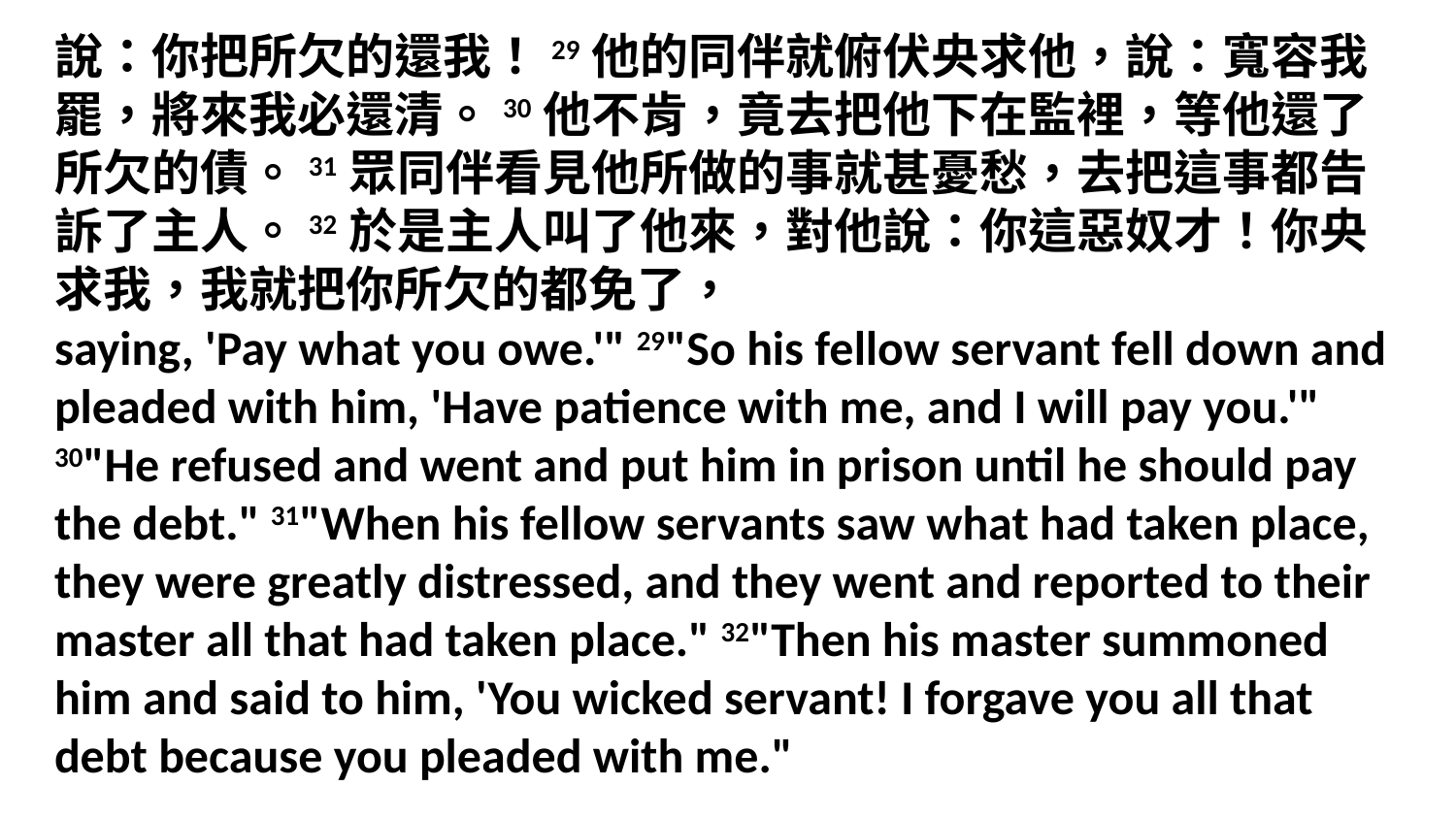

說：你把所欠的還我！29他的同伴就俯伏央求他，說：寬容我罷，將來我必還清。30他不肯，竟去把他下在監裡，等他還了所欠的債。31眾同伴看見他所做的事就甚憂愁，去把這事都告訴了主人。32於是主人叫了他來，對他說：你這惡奴才！你央求我，我就把你所欠的都免了，
saying, 'Pay what you owe.'" 29"So his fellow servant fell down and pleaded with him, 'Have patience with me, and I will pay you.'" 30"He refused and went and put him in prison until he should pay the debt." 31"When his fellow servants saw what had taken place, they were greatly distressed, and they went and reported to their master all that had taken place." 32"Then his master summoned him and said to him, 'You wicked servant! I forgave you all that debt because you pleaded with me."